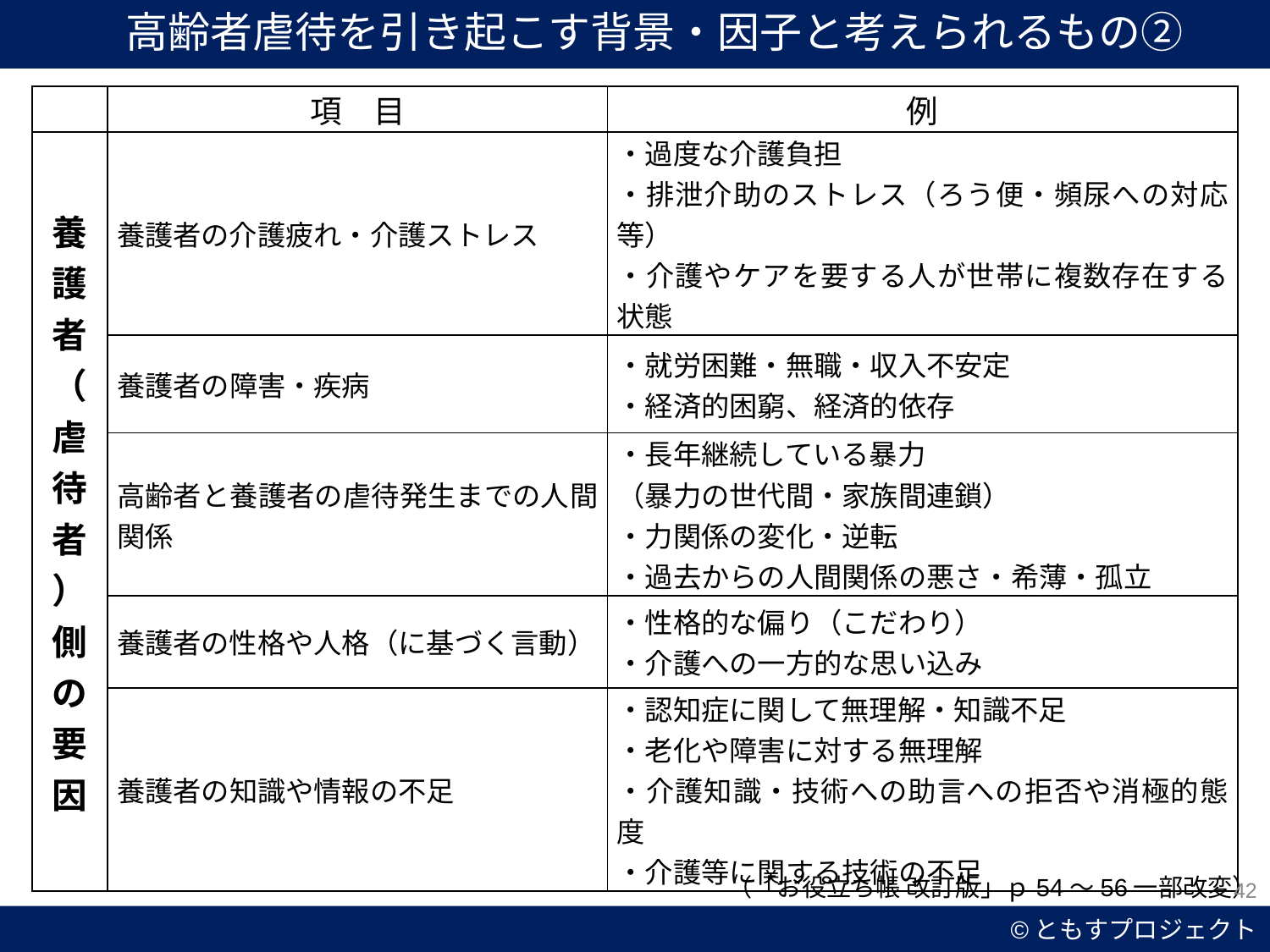

高齢者虐待を引き起こす背景・因子と考えられるもの②
|  | 項　目 | 例 |
| --- | --- | --- |
| 養護者（虐待者）側の要因 | 養護者の介護疲れ・介護ストレス | ・過度な介護負担 ・排泄介助のストレス（ろう便・頻尿への対応等） ・介護やケアを要する人が世帯に複数存在する状態 |
|  | 養護者の障害・疾病 | ・就労困難・無職・収入不安定 ・経済的困窮、経済的依存 |
|  | 高齢者と養護者の虐待発生までの人間関係 | ・長年継続している暴力 （暴力の世代間・家族間連鎖） ・力関係の変化・逆転 ・過去からの人間関係の悪さ・希薄・孤立 |
|  | 養護者の性格や人格（に基づく言動） | ・性格的な偏り（こだわり） ・介護への一方的な思い込み |
|  | 養護者の知識や情報の不足 | ・認知症に関して無理解・知識不足 ・老化や障害に対する無理解 ・介護知識・技術への助言への拒否や消極的態度 ・介護等に関する技術の不足 |
42
（「お役立ち帳 改訂版」ｐ54～56一部改変）
©ともすプロジェクト